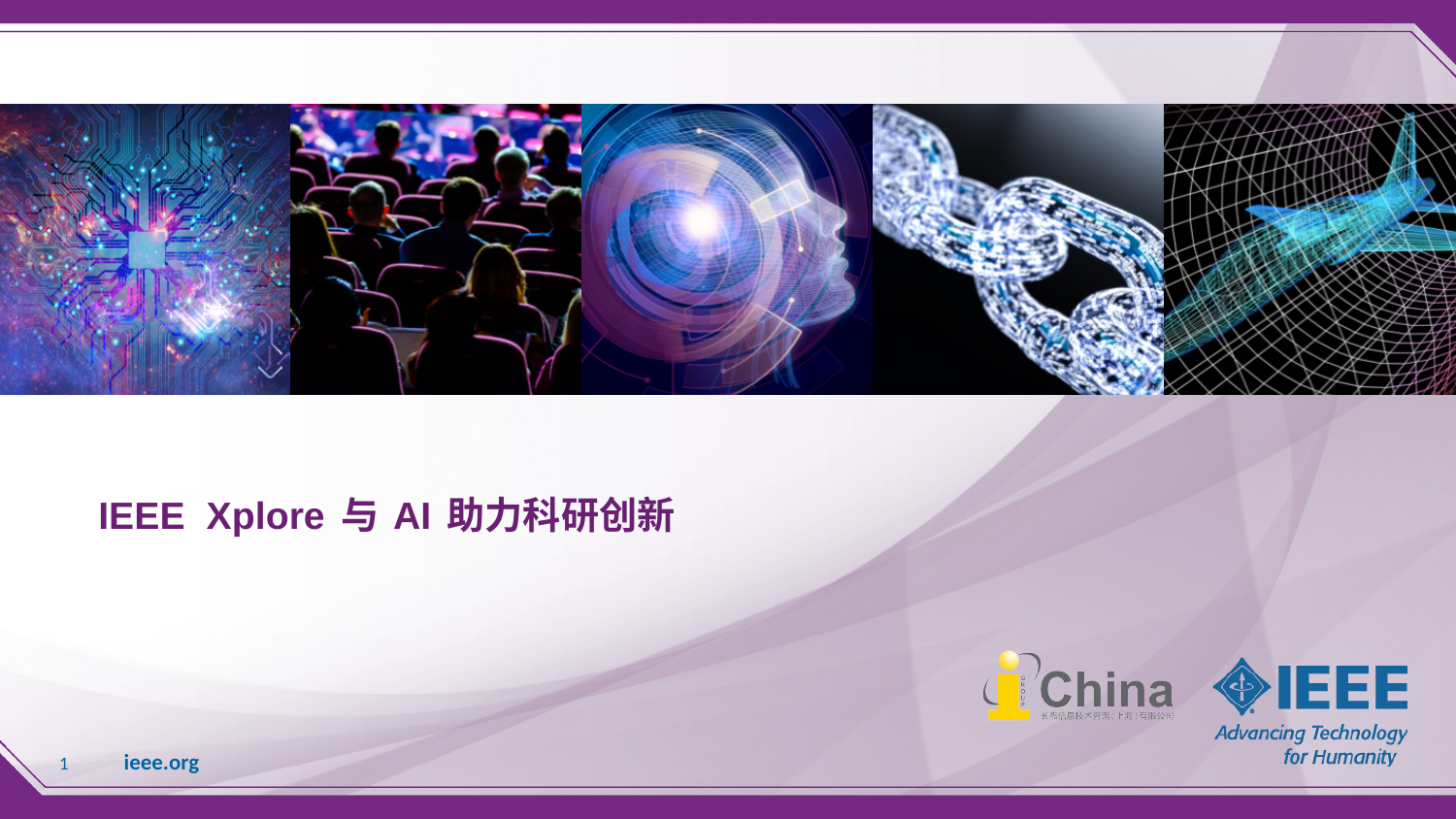

# IEEE  Xplore 与 AI 助力科研创新
1